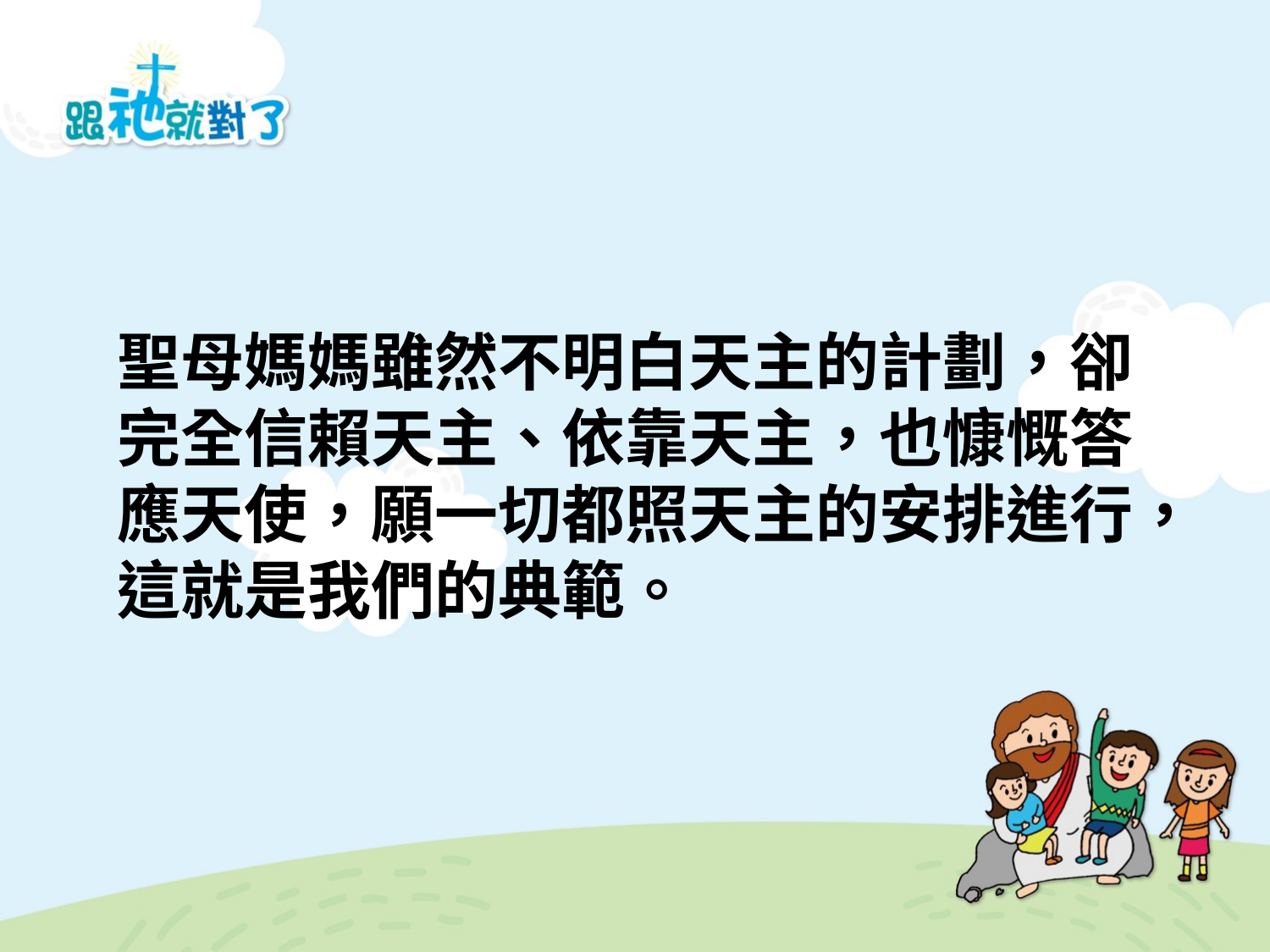

聖母媽媽雖然不明白天主的計劃，卻完全信賴天主、依靠天主，也慷慨答應天使，願一切都照天主的安排進行，這就是我們的典範。